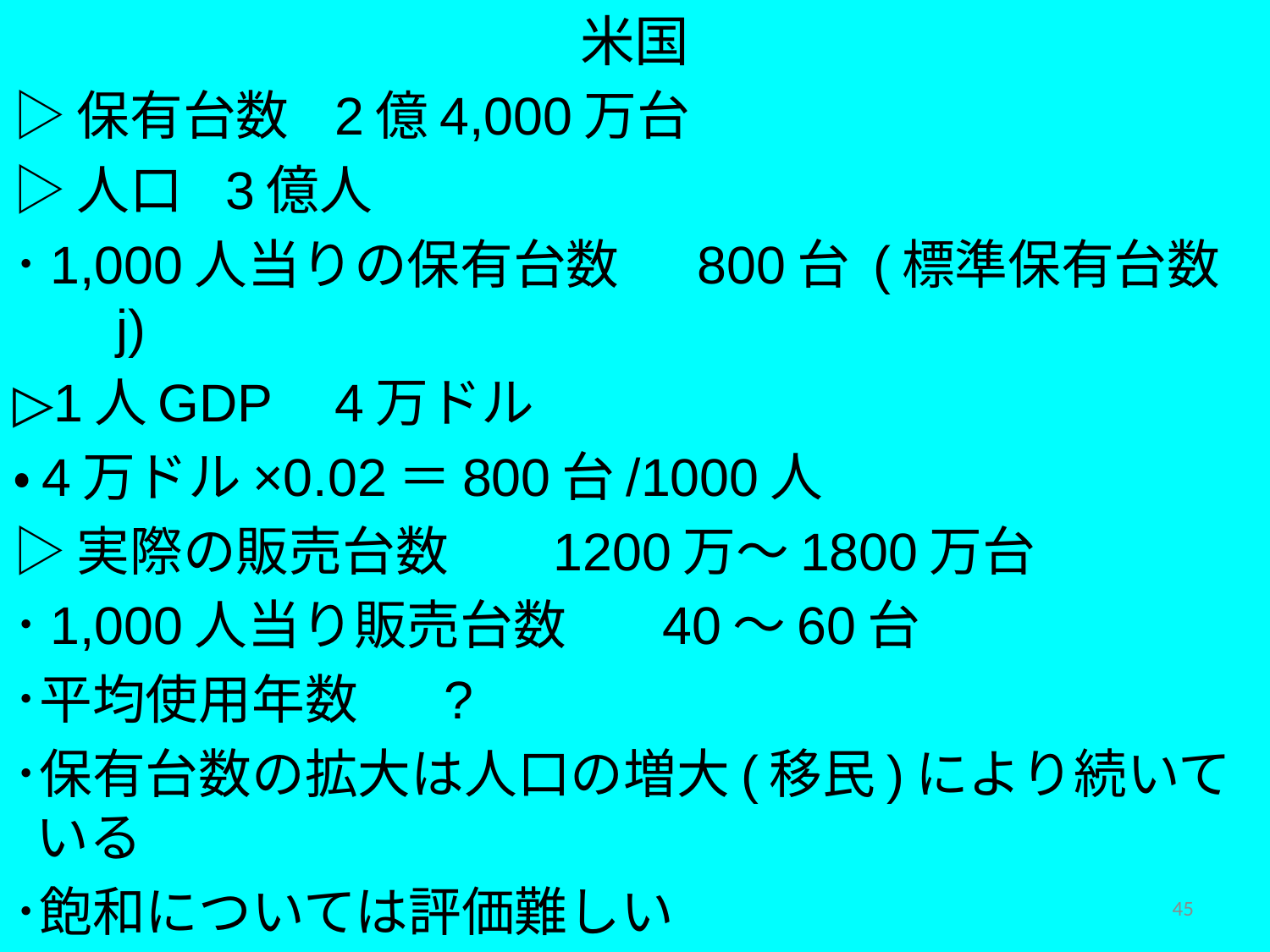

米国
▷保有台数			2億4,000万台
▷人口 				3億人
･1,000人当りの保有台数	  800台 (標準保有台数j)
▷1人GDP				4万ドル
・4万ドル×0.02＝800台/1000人
▷実際の販売台数		1200万～1800万台
･1,000人当り販売台数	40～60台
･平均使用年数			?
･保有台数の拡大は人口の増大(移民)により続いている
･飽和については評価難しい

45